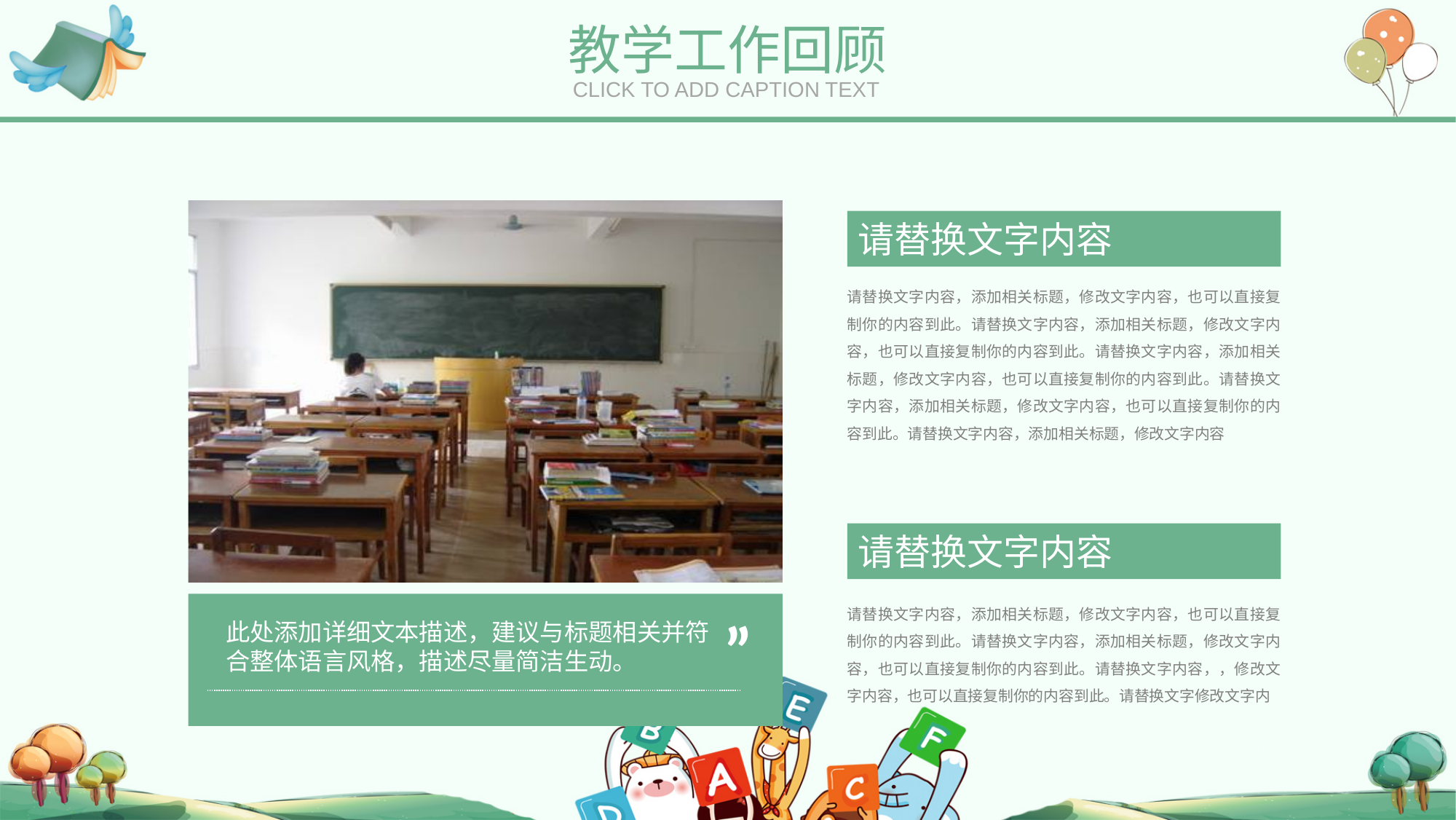

教学工作回顾
CLICK TO ADD CAPTION TEXT

”
此处添加详细文本描述，建议与标题相关并符合整体语言风格，描述尽量简洁生动。
请替换文字内容
请替换文字内容，添加相关标题，修改文字内容，也可以直接复制你的内容到此。请替换文字内容，添加相关标题，修改文字内容，也可以直接复制你的内容到此。请替换文字内容，添加相关标题，修改文字内容，也可以直接复制你的内容到此。请替换文字内容，添加相关标题，修改文字内容，也可以直接复制你的内容到此。请替换文字内容，添加相关标题，修改文字内容
请替换文字内容，添加相关标题，修改文字内容，也可以直接复制你的内容到此。请替换文字内容，添加相关标题，修改文字内容，也可以直接复制你的内容到此。请替换文字内容，，修改文字内容，也可以直接复制你的内容到此。请替换文字修改文字内
请替换文字内容